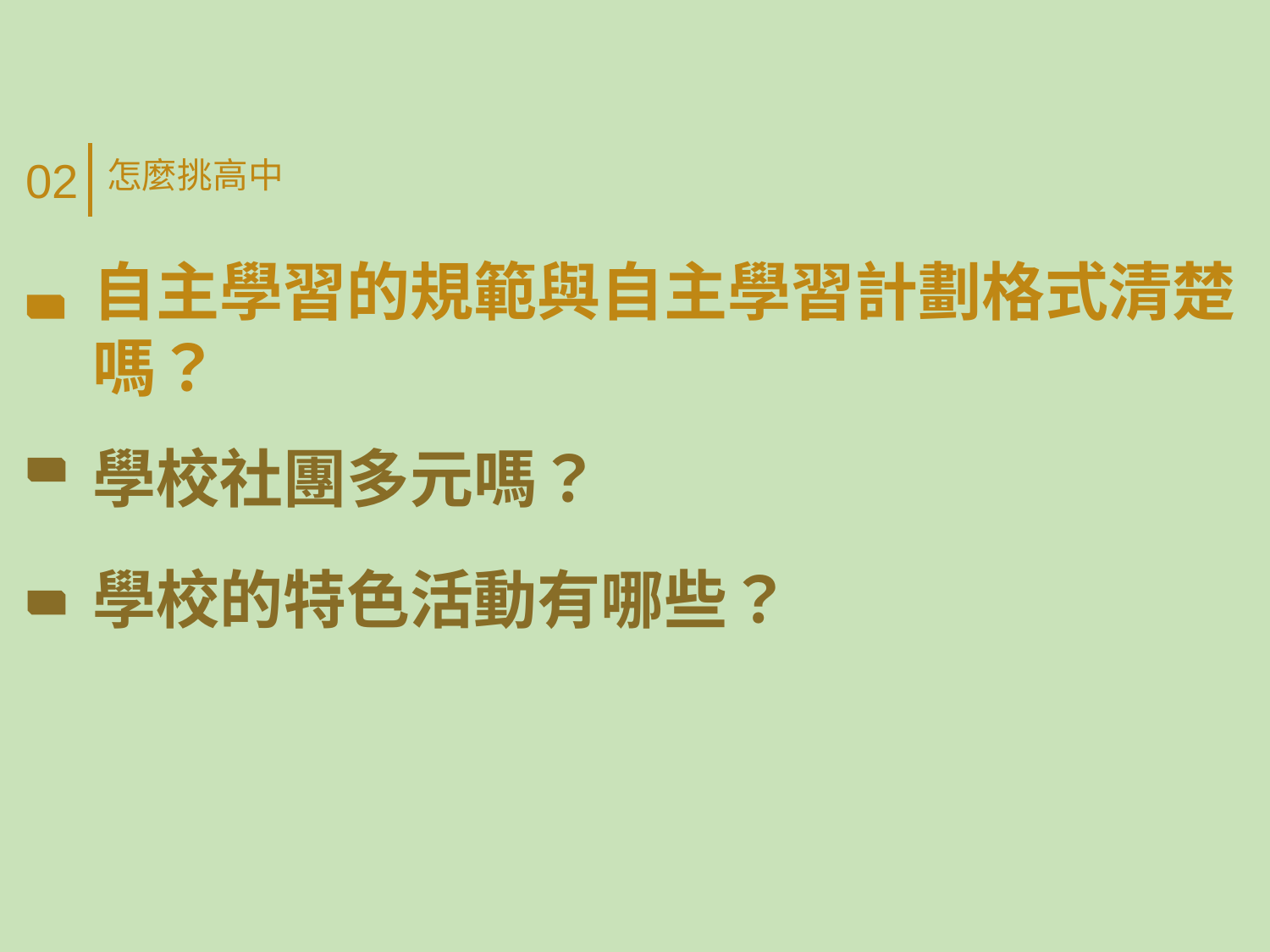

02
怎麼挑高中
自主學習的規範與自主學習計劃格式清楚嗎？

學校社團多元嗎？

學校的特色活動有哪些？